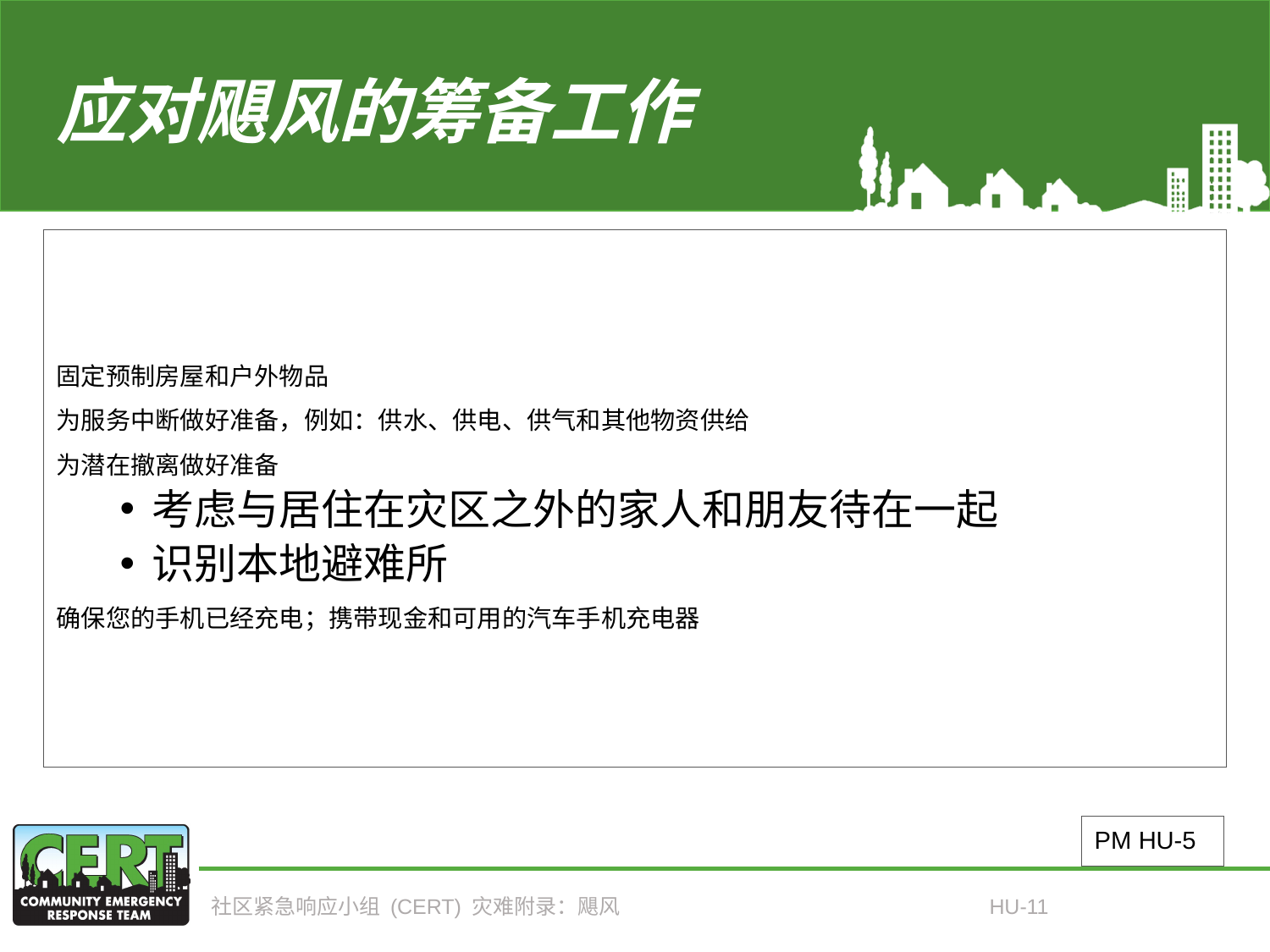

# 应对飓风的筹备工作
固定预制房屋和户外物品
为服务中断做好准备，例如：供水、供电、供气和其他物资供给
为潜在撤离做好准备
考虑与居住在灾区之外的家人和朋友待在一起
识别本地避难所
确保您的手机已经充电；携带现金和可用的汽车手机充电器
PM HU-5
社区紧急响应小组 (CERT) 灾难附录：飓风
HU-11